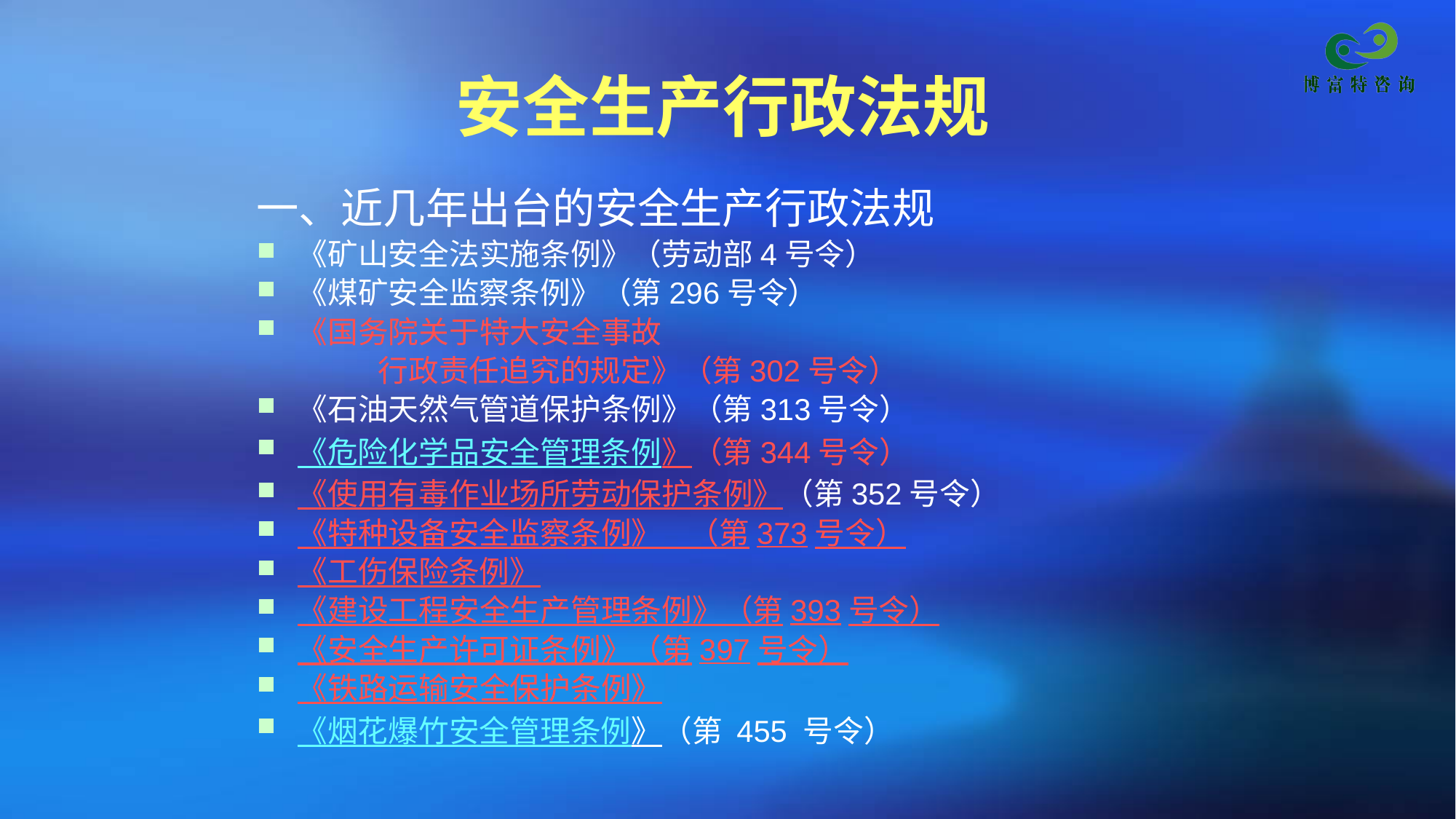

# 安全生产行政法规
一、近几年出台的安全生产行政法规
《矿山安全法实施条例》（劳动部4号令）
《煤矿安全监察条例》（第296号令）
《国务院关于特大安全事故
                 行政责任追究的规定》（第302号令）
《石油天然气管道保护条例》（第313号令）
《危险化学品安全管理条例》（第344号令）
《使用有毒作业场所劳动保护条例》（第352号令）
《特种设备安全监察条例》    （第373号令）
《工伤保险条例》
《建设工程安全生产管理条例》（第393号令）
《安全生产许可证条例》（第397号令）
《铁路运输安全保护条例》
《烟花爆竹安全管理条例》（第 455 号令）